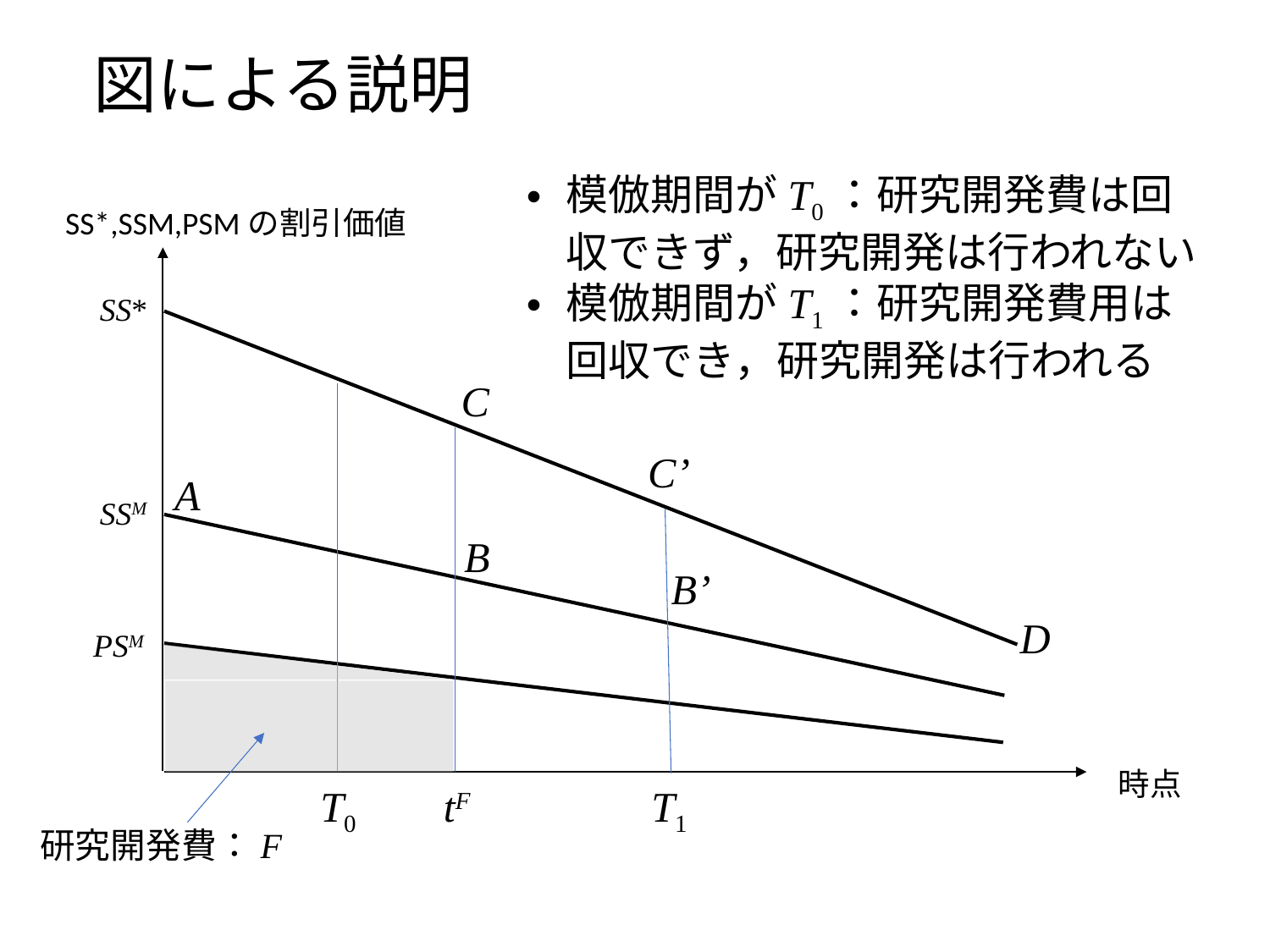

# 図による説明
模倣期間がT0：研究開発費は回収できず，研究開発は行われない
模倣期間がT1：研究開発費用は回収でき，研究開発は行われる

SS*,SSM,PSMの割引価値
SS*
C
C’
A
SSM
B
B’
D
PSM

時点
T0
T1
tF
研究開発費：F